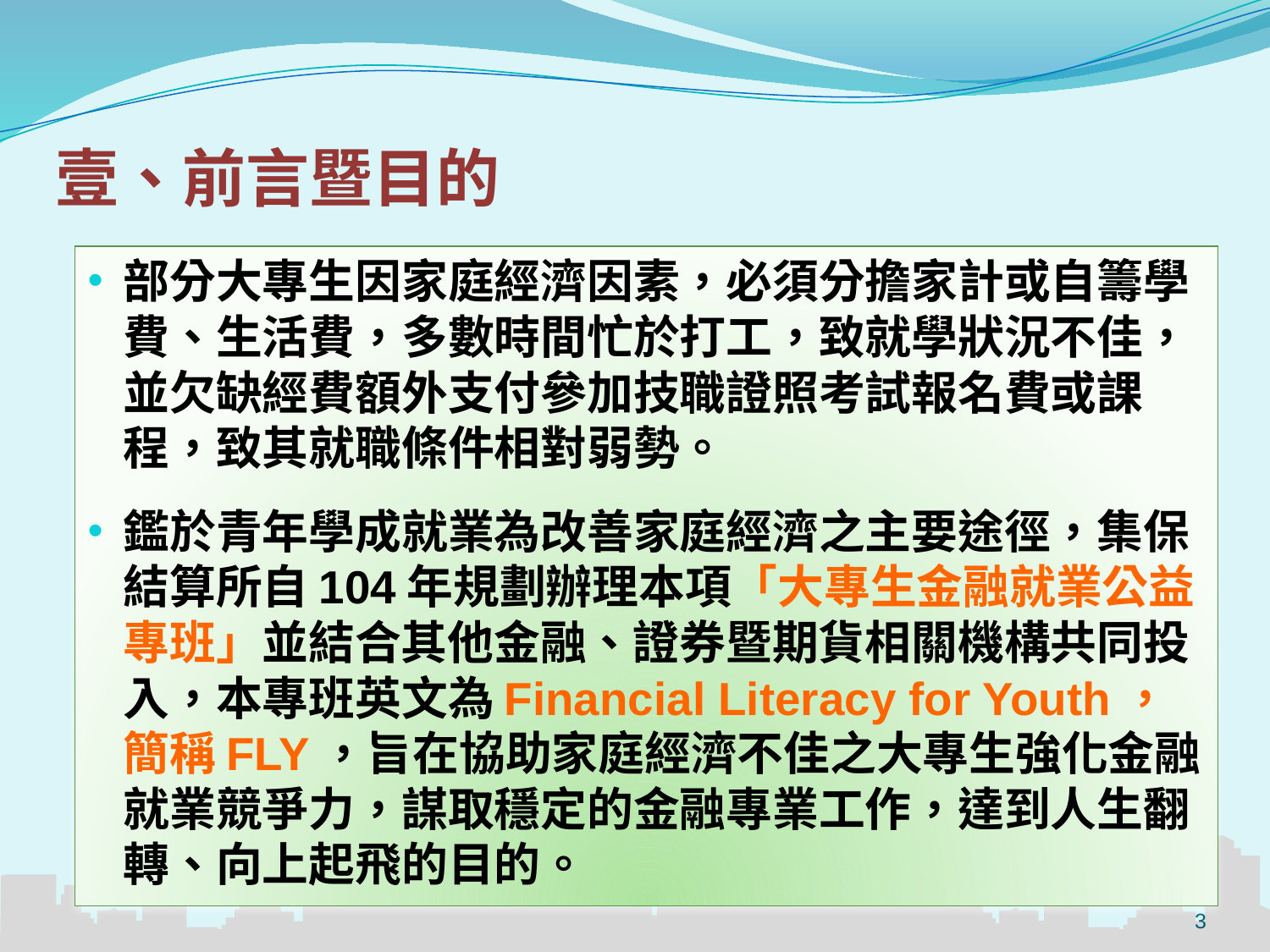

# 壹、前言暨目的
部分大專生因家庭經濟因素，必須分擔家計或自籌學費、生活費，多數時間忙於打工，致就學狀況不佳，並欠缺經費額外支付參加技職證照考試報名費或課程，致其就職條件相對弱勢。
鑑於青年學成就業為改善家庭經濟之主要途徑，集保結算所自104年規劃辦理本項「大專生金融就業公益專班」並結合其他金融、證券暨期貨相關機構共同投入，本專班英文為Financial Literacy for Youth，簡稱FLY，旨在協助家庭經濟不佳之大專生強化金融就業競爭力，謀取穩定的金融專業工作，達到人生翻轉、向上起飛的目的。

3